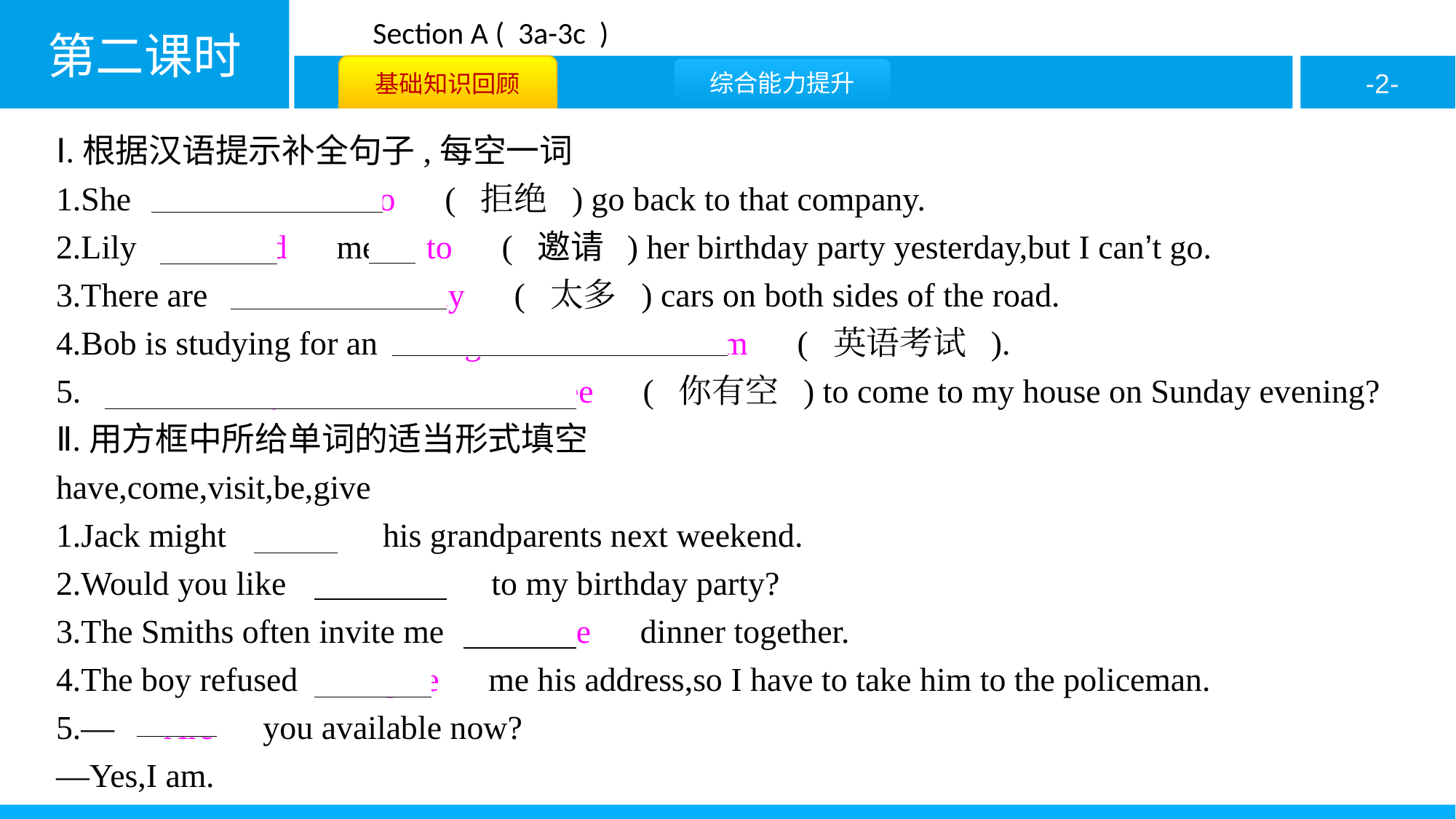

Ⅰ.根据汉语提示补全句子,每空一词
1.She　refused　 　to　(  拒绝  ) go back to that company.
2.Lily 　invited　me　to　(  邀请  ) her birthday party yesterday,but I can’t go.
3.There are　too　 　many　(  太多  ) cars on both sides of the road.
4.Bob is studying for an　English　 　test/exam　(  英语考试  ).
5.　Are　 　you　 　available/free　(  你有空  ) to come to my house on Sunday evening?
Ⅱ.用方框中所给单词的适当形式填空
have,come,visit,be,give
1.Jack might　visit　his grandparents next weekend.
2.Would you like　to come　to my birthday party?
3.The Smiths often invite me　to have　dinner together.
4.The boy refused　to give　me his address,so I have to take him to the policeman.
5.—　Are　you available now?
—Yes,I am.